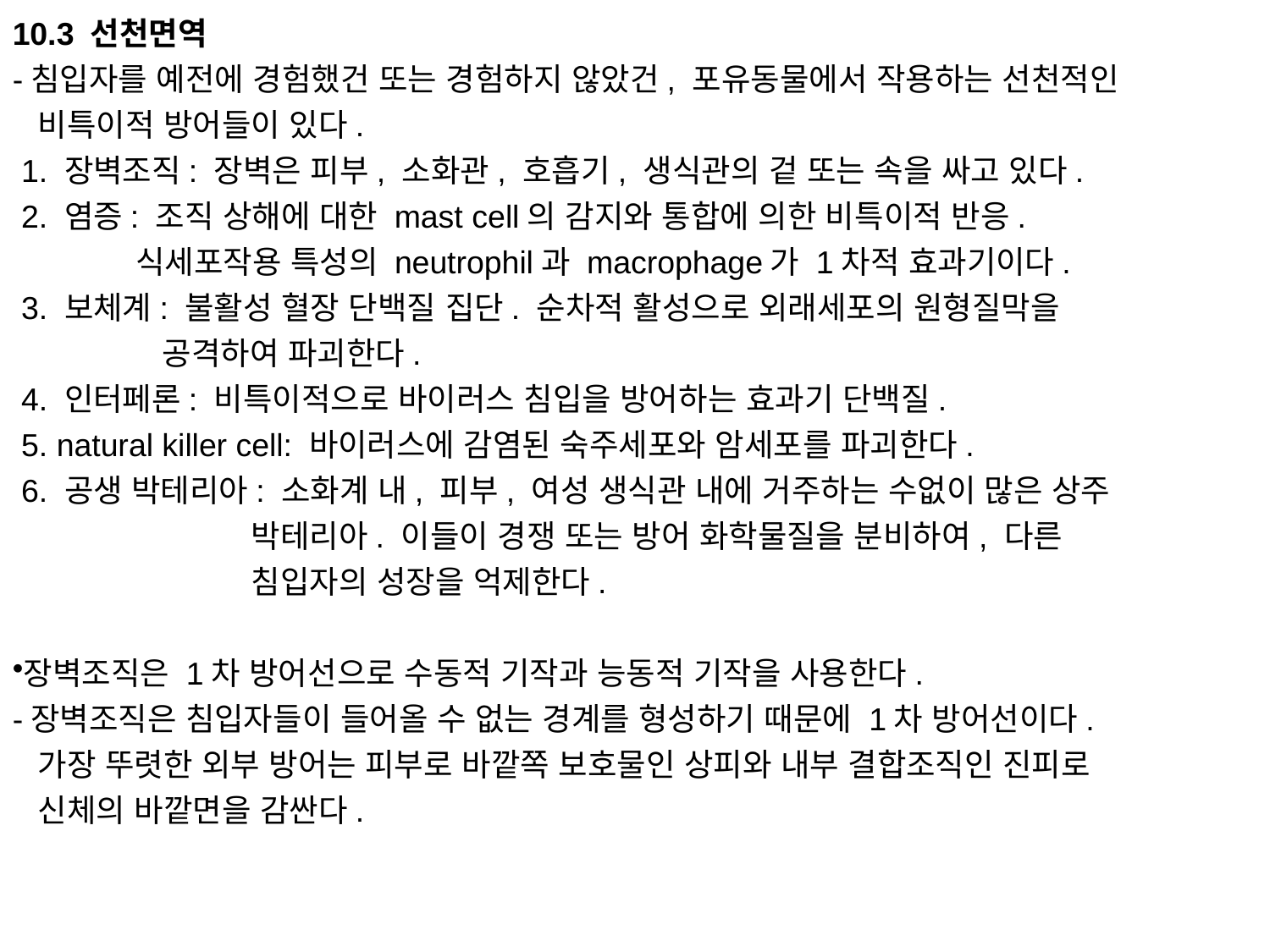

10.3 선천면역
-침입자를 예전에 경험했건 또는 경험하지 않았건, 포유동물에서 작용하는 선천적인
  비특이적 방어들이 있다.
 1. 장벽조직: 장벽은 피부, 소화관, 호흡기, 생식관의 겉 또는 속을 싸고 있다.
 2. 염증: 조직 상해에 대한 mast cell의 감지와 통합에 의한 비특이적 반응.
             식세포작용 특성의 neutrophil과 macrophage가 1차적 효과기이다.
 3. 보체계: 불활성 혈장 단백질 집단. 순차적 활성으로 외래세포의 원형질막을
                공격하여 파괴한다.
 4. 인터페론: 비특이적으로 바이러스 침입을 방어하는 효과기 단백질.
 5. natural killer cell: 바이러스에 감염된 숙주세포와 암세포를 파괴한다.
 6. 공생 박테리아: 소화계 내, 피부, 여성 생식관 내에 거주하는 수없이 많은 상주
                          박테리아. 이들이 경쟁 또는 방어 화학물질을 분비하여, 다른
                          침입자의 성장을 억제한다.

장벽조직은 1차 방어선으로 수동적 기작과 능동적 기작을 사용한다.
-장벽조직은 침입자들이 들어올 수 없는 경계를 형성하기 때문에 1차 방어선이다.
  가장 뚜렷한 외부 방어는 피부로 바깥쪽 보호물인 상피와 내부 결합조직인 진피로
  신체의 바깥면을 감싼다.